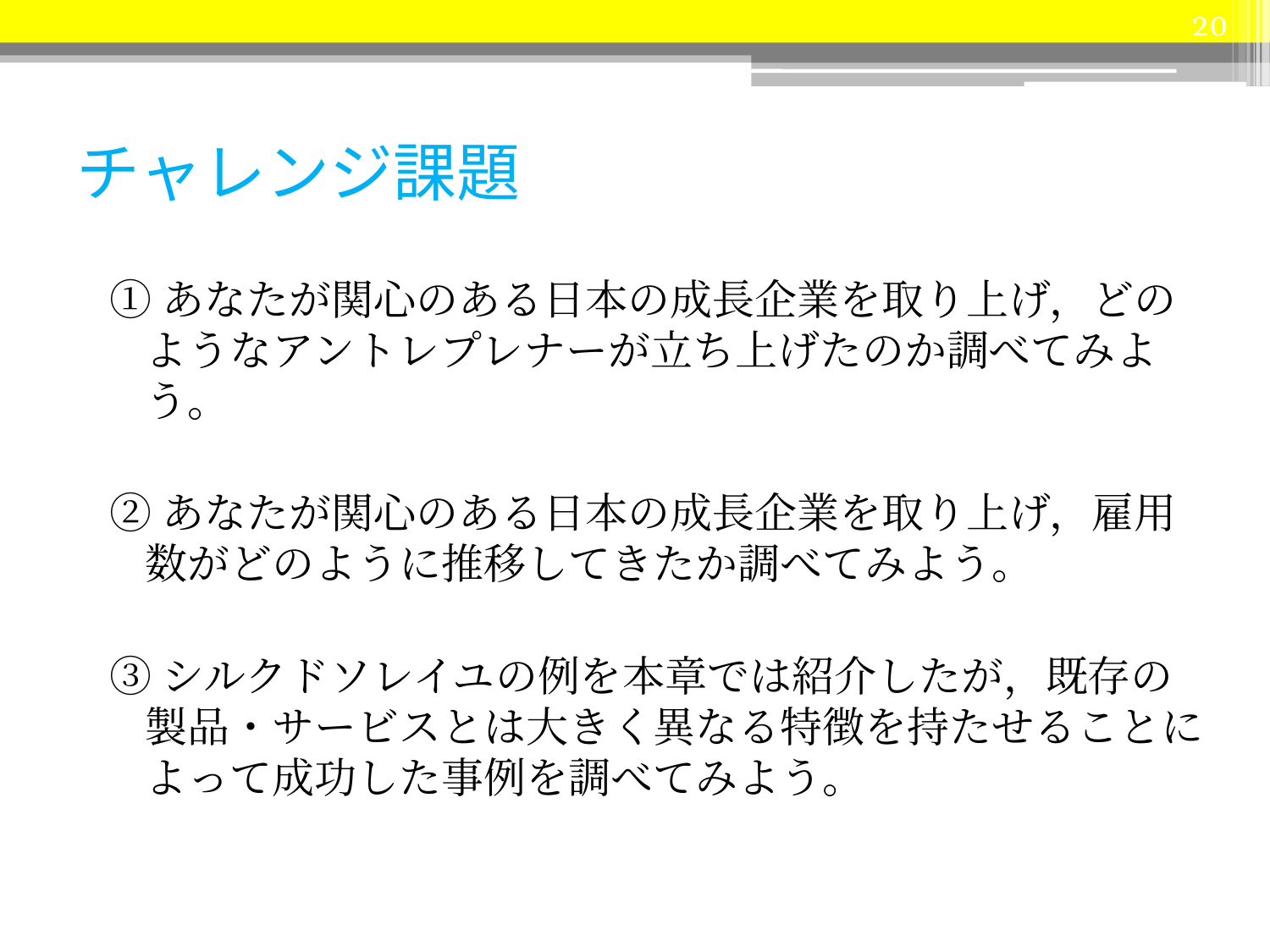

20
# チャレンジ課題
①あなたが関心のある日本の成長企業を取り上げ，どのようなアントレプレナーが立ち上げたのか調べてみよう。

②あなたが関心のある日本の成長企業を取り上げ，雇用数がどのように推移してきたか調べてみよう。

③シルクドソレイユの例を本章では紹介したが，既存の製品・サービスとは大きく異なる特徴を持たせることによって成功した事例を調べてみよう。